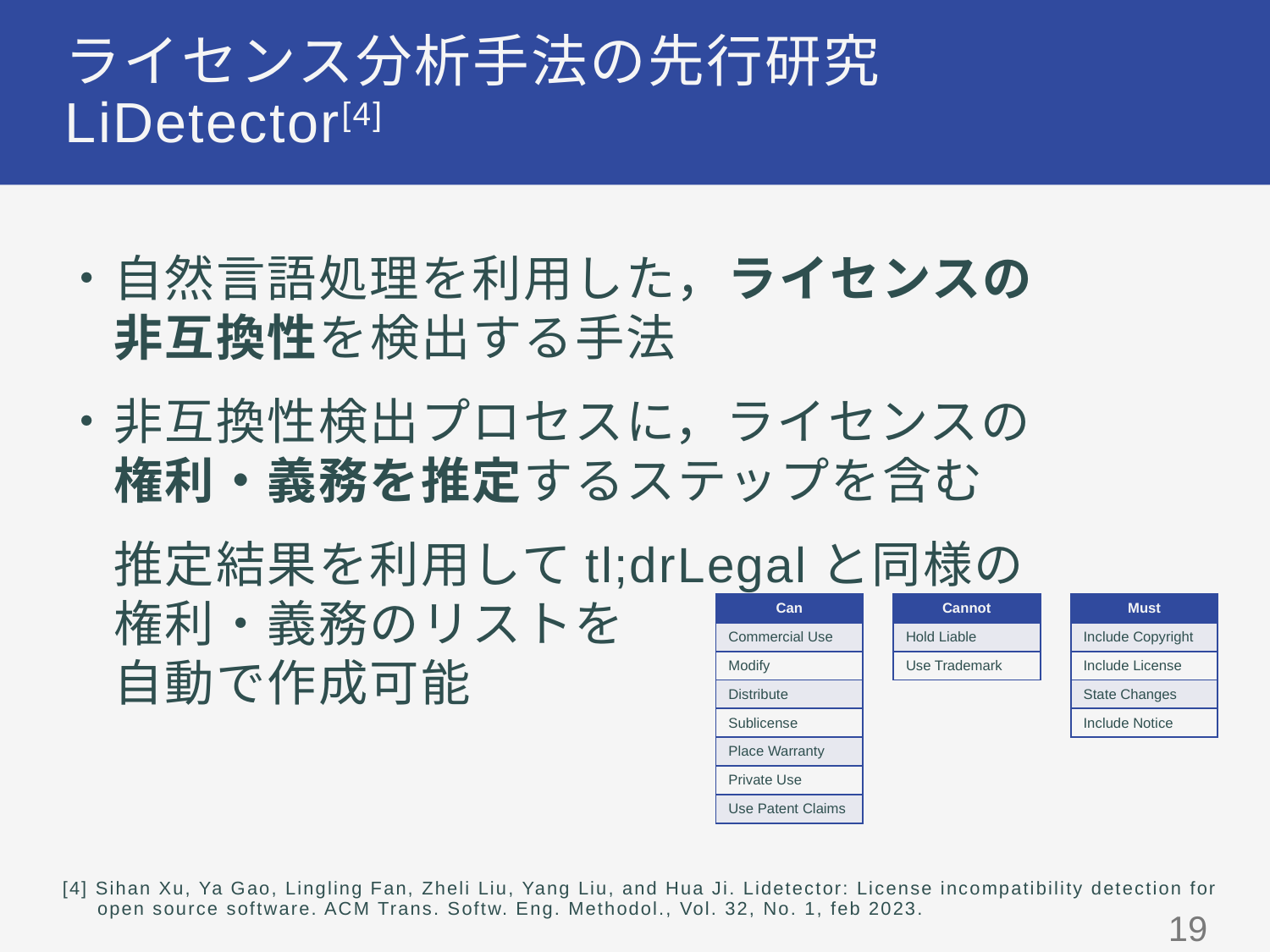

# ライセンス分析手法の先行研究 LiDetector[4]
・自然言語処理を利用した，ライセンスの
　非互換性を検出する手法
・非互換性検出プロセスに，ライセンスの
　権利・義務を推定するステップを含む
　推定結果を利用してtl;drLegalと同様の
　権利・義務のリストを
　自動で作成可能

| Can |  | Cannot |  | Must |
| --- | --- | --- | --- | --- |
| Commercial Use |  | Hold Liable |  | Include Copyright |
| Modify |  | Use Trademark |  | Include License |
| Distribute |  |  |  | State Changes |
| Sublicense |  |  |  | Include Notice |
| Place Warranty |  |  |  |  |
| Private Use |  |  |  |  |
| Use Patent Claims |  |  |  |  |
[4] Sihan Xu, Ya Gao, Lingling Fan, Zheli Liu, Yang Liu, and Hua Ji. Lidetector: License incompatibility detection for
     open source software. ACM Trans. Softw. Eng. Methodol., Vol. 32, No. 1, feb 2023.
19